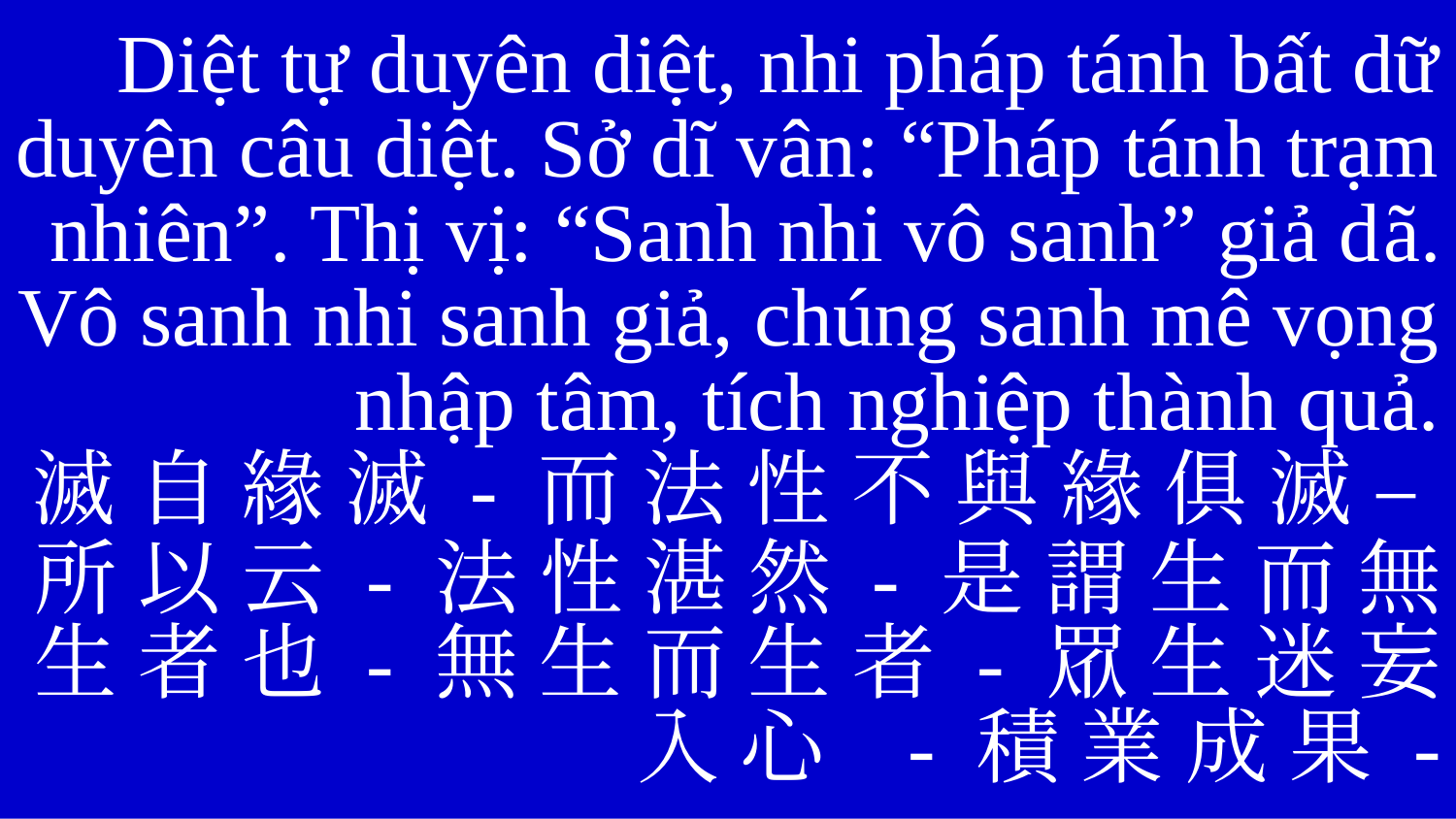

Diệt tự duyên diệt, nhi pháp tánh bất dữ duyên câu diệt. Sở dĩ vân: “Pháp tánh trạm nhiên”. Thị vị: “Sanh nhi vô sanh” giả dã. Vô sanh nhi sanh giả, chúng sanh mê vọng nhập tâm, tích nghiệp thành quả.
滅 自 緣 滅 - 而 法 性 不 與 緣 俱 滅 –
所 以 云 - 法 性 湛 然 - 是 謂 生 而 無 生 者 也 - 無 生 而 生 者 - 眾 生 迷 妄 入 心   - 積 業 成 果 -